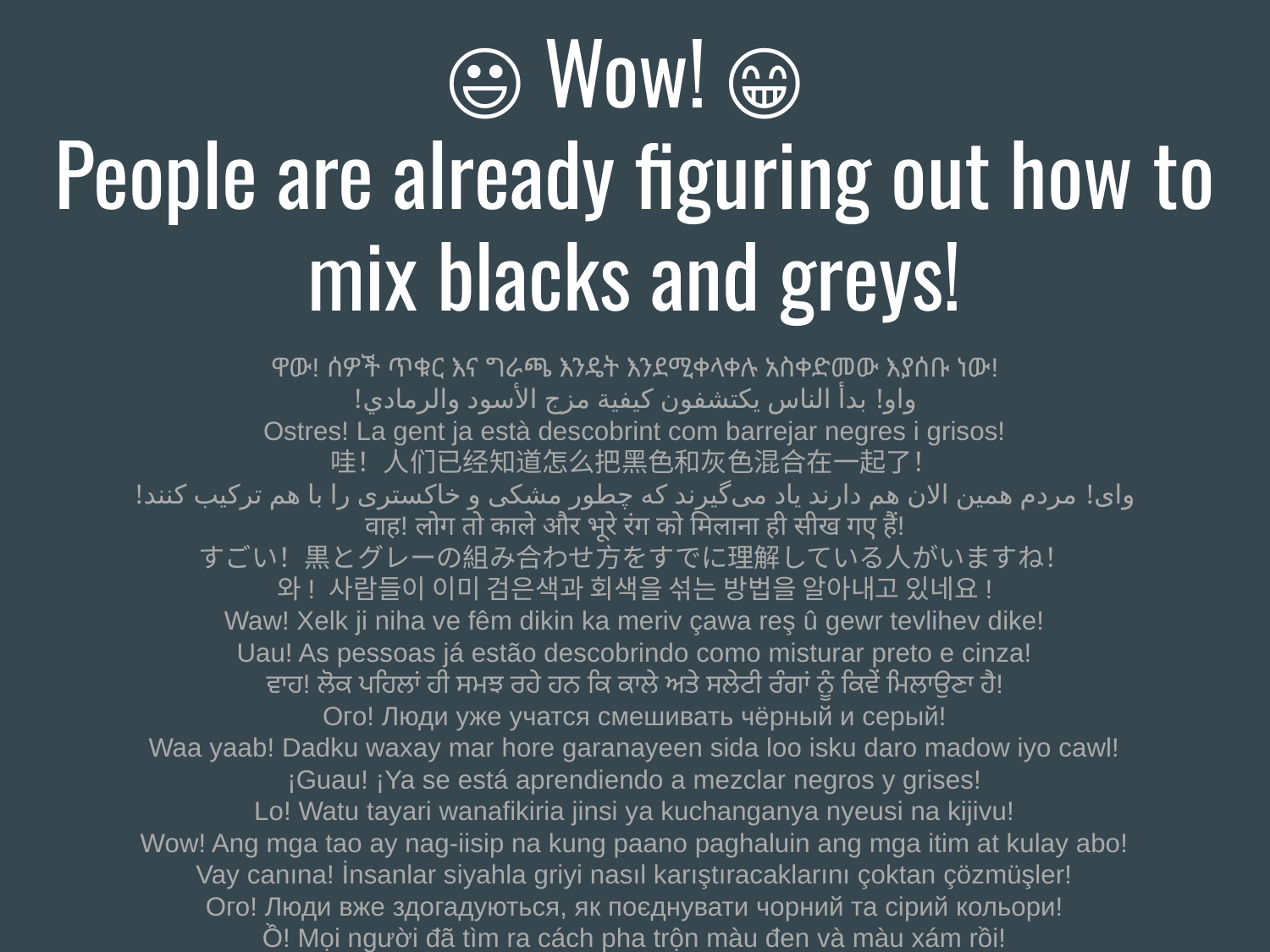

😃 Wow! 😁
People are already figuring out how to mix blacks and greys!
ዋው! ሰዎች ጥቁር እና ግራጫ እንዴት እንደሚቀላቀሉ አስቀድመው እያሰቡ ነው!
واو! بدأ الناس يكتشفون كيفية مزج الأسود والرمادي!
Ostres! La gent ja està descobrint com barrejar negres i grisos!
哇！人们已经知道怎么把黑色和灰色混合在一起了！
وای! مردم همین الان هم دارند یاد می‌گیرند که چطور مشکی و خاکستری را با هم ترکیب کنند!
वाह! लोग तो काले और भूरे रंग को मिलाना ही सीख गए हैं!
すごい！黒とグレーの組み合わせ方をすでに理解している人がいますね！
와! 사람들이 이미 검은색과 회색을 섞는 방법을 알아내고 있네요!
Waw! Xelk ji niha ve fêm dikin ka meriv çawa reş û gewr tevlihev dike!
Uau! As pessoas já estão descobrindo como misturar preto e cinza!
ਵਾਹ! ਲੋਕ ਪਹਿਲਾਂ ਹੀ ਸਮਝ ਰਹੇ ਹਨ ਕਿ ਕਾਲੇ ਅਤੇ ਸਲੇਟੀ ਰੰਗਾਂ ਨੂੰ ਕਿਵੇਂ ਮਿਲਾਉਣਾ ਹੈ!
Ого! Люди уже учатся смешивать чёрный и серый!
Waa yaab! Dadku waxay mar hore garanayeen sida loo isku daro madow iyo cawl!
¡Guau! ¡Ya se está aprendiendo a mezclar negros y grises!
Lo! Watu tayari wanafikiria jinsi ya kuchanganya nyeusi na kijivu!
Wow! Ang mga tao ay nag-iisip na kung paano paghaluin ang mga itim at kulay abo!
Vay canına! İnsanlar siyahla griyi nasıl karıştıracaklarını çoktan çözmüşler!
Ого! Люди вже здогадуються, як поєднувати чорний та сірий кольори!
Ồ! Mọi người đã tìm ra cách pha trộn màu đen và màu xám rồi!